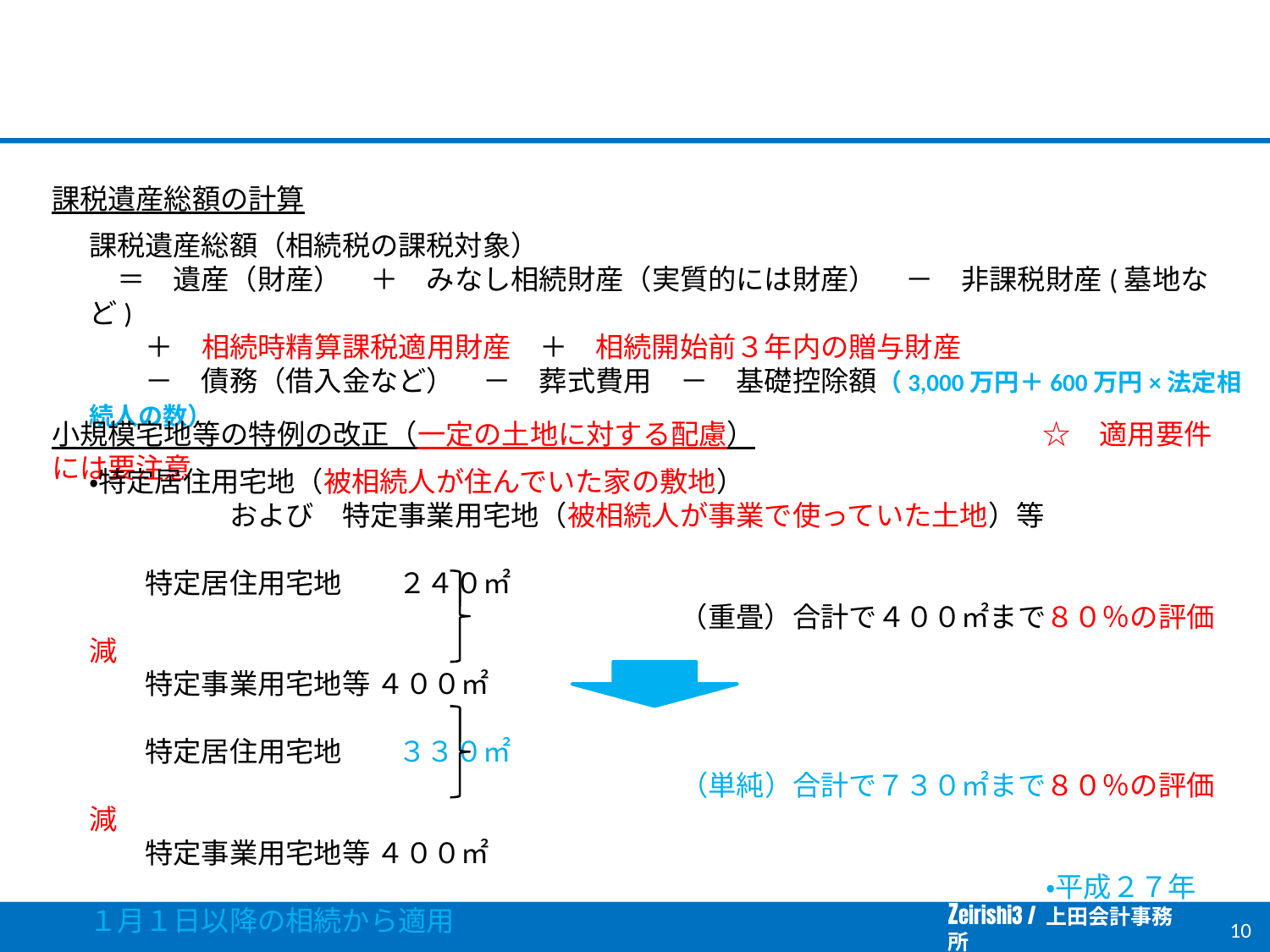

課税遺産総額の計算
課税遺産総額（相続税の課税対象）
　＝　遺産（財産）　＋　みなし相続財産（実質的には財産）　－　非課税財産(墓地など)
　　＋　相続時精算課税適用財産　＋　相続開始前３年内の贈与財産
　　－　債務（借入金など）　－　葬式費用　－　基礎控除額（3,000万円＋600万円×法定相続人の数）
小規模宅地等の特例の改正（一定の土地に対する配慮） 　　　　　　　　　　☆　適用要件には要注意
・特定居住用宅地（被相続人が住んでいた家の敷地）
　　　　　および　特定事業用宅地（被相続人が事業で使っていた土地）等

　　特定居住用宅地　　２４０㎡
　　　　　　　　　　　　　　　　　　　　　（重畳）合計で４００㎡まで８０％の評価減
　　特定事業用宅地等 ４００㎡

　　特定居住用宅地　　３３０㎡
　　　　　　　　　　　　　　　　　　　　　（単純）合計で７３０㎡まで８０％の評価減
　　特定事業用宅地等 ４００㎡
　　　　　　　　　　　　　　　　　　　　　　　　　　　　　　　　　　・平成２７年１月１日以降の相続から適用